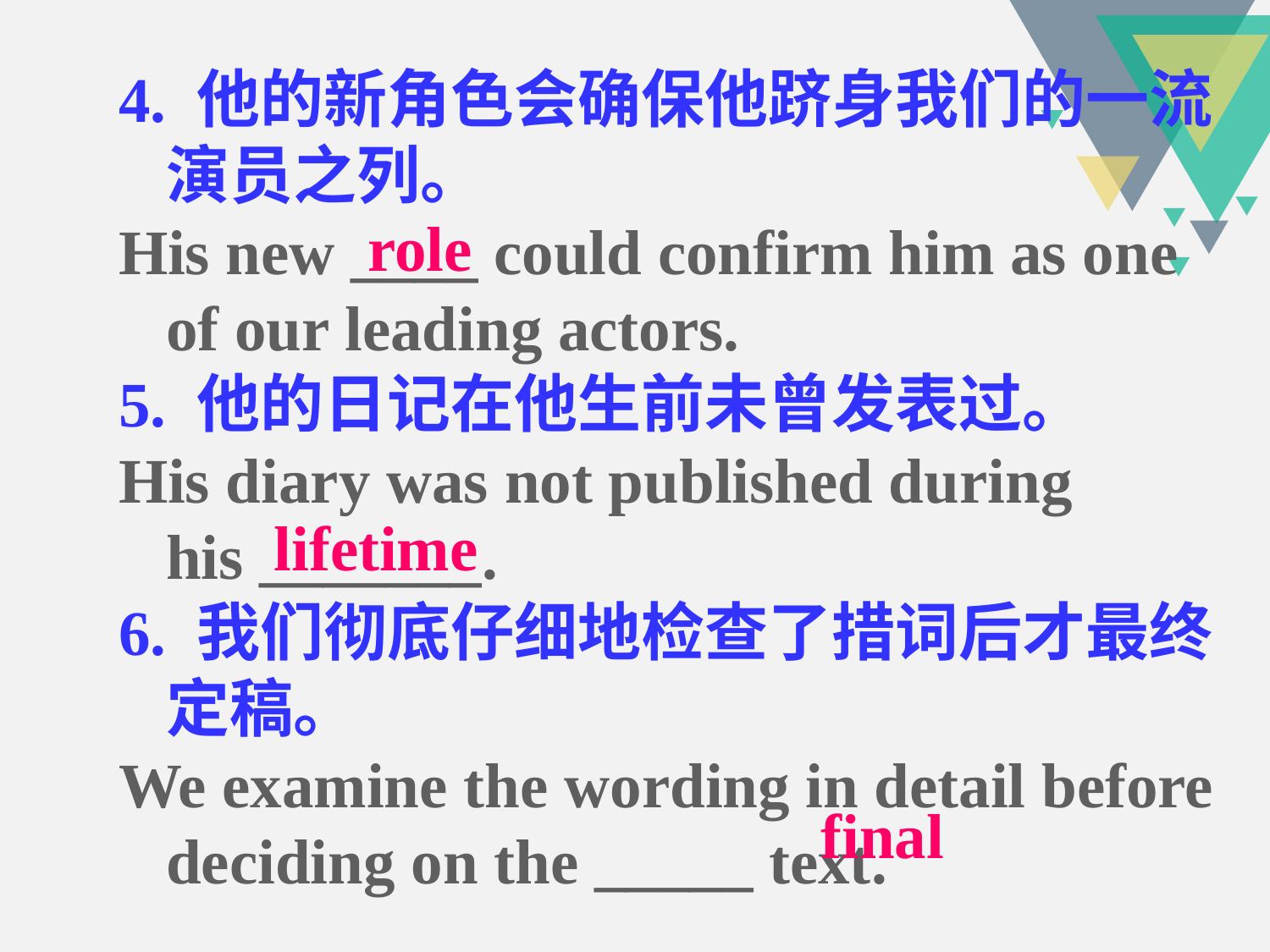

4. 他的新角色会确保他跻身我们的一流演员之列。
His new ____ could confirm him as one of our leading actors.
5. 他的日记在他生前未曾发表过。
His diary was not published during his _______.
6. 我们彻底仔细地检查了措词后才最终定稿。
We examine the wording in detail before deciding on the _____ text.
role
lifetime
final